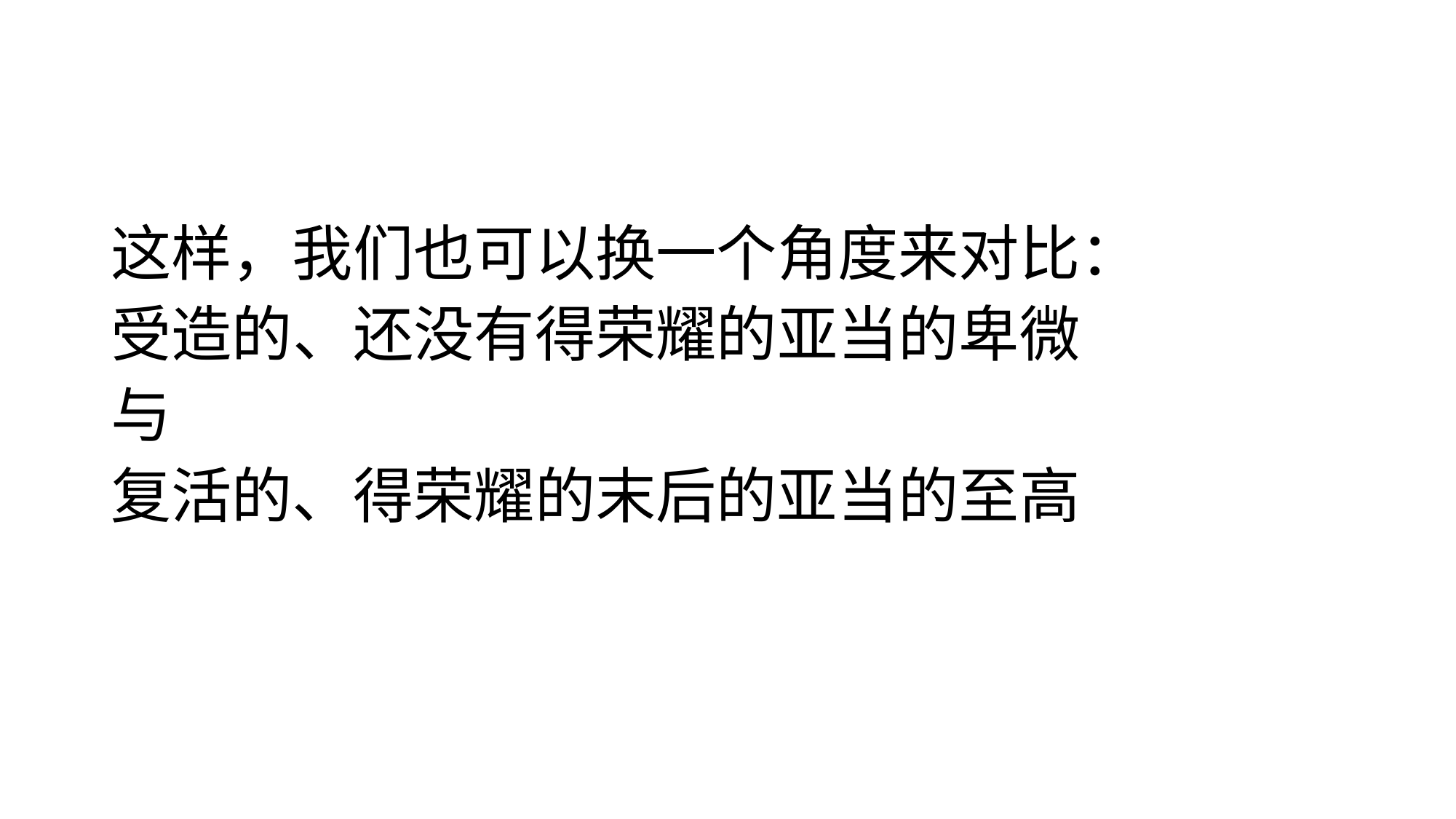

#
这样，我们也可以换一个角度来对比：
受造的、还没有得荣耀的亚当的卑微
与
复活的、得荣耀的末后的亚当的至高